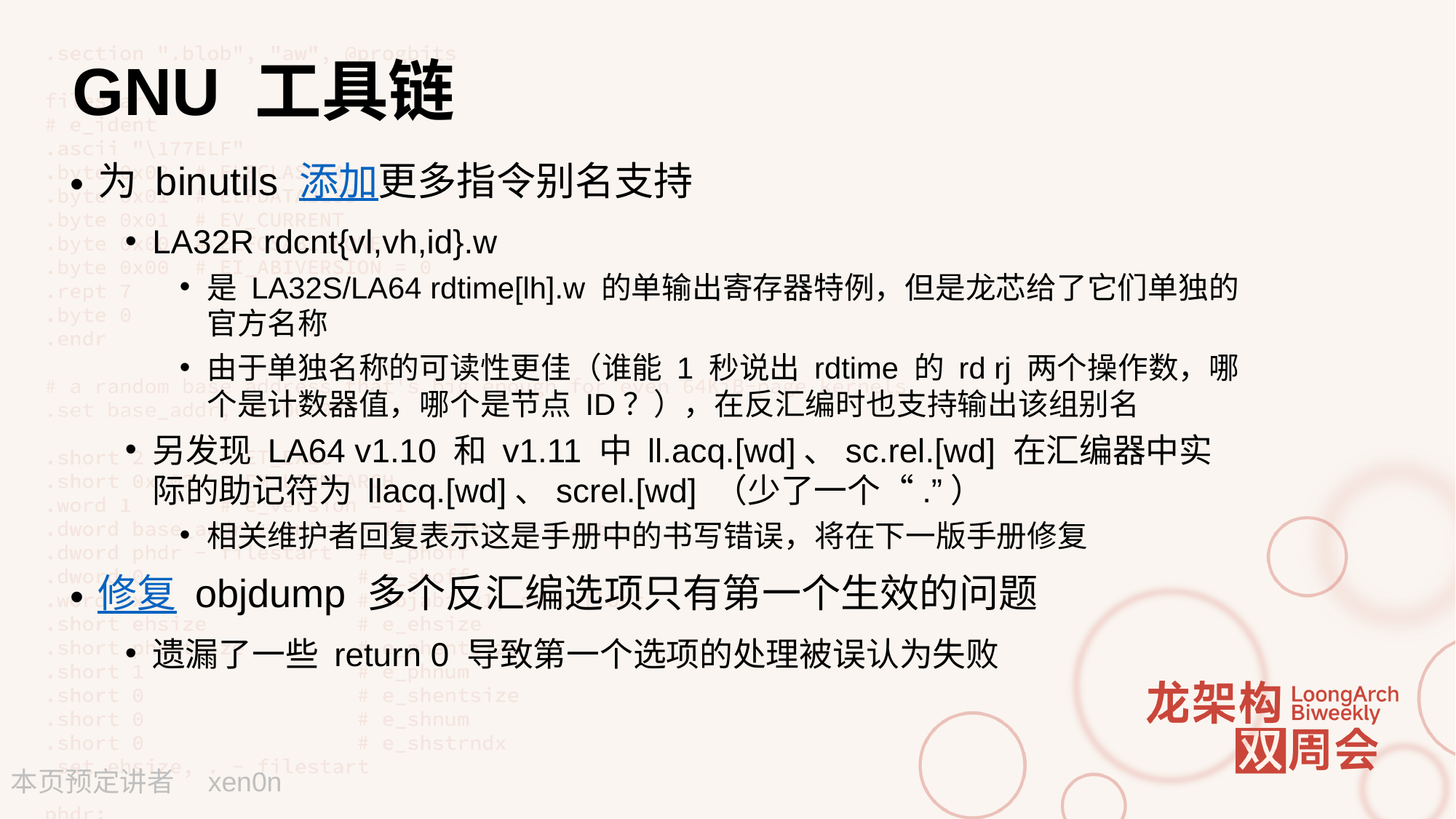

# GNU 工具链
为 binutils 添加更多指令别名支持
LA32R rdcnt{vl,vh,id}.w
是 LA32S/LA64 rdtime[lh].w 的单输出寄存器特例，但是龙芯给了它们单独的官方名称
由于单独名称的可读性更佳（谁能 1 秒说出 rdtime 的 rd rj 两个操作数，哪个是计数器值，哪个是节点 ID？），在反汇编时也支持输出该组别名
另发现 LA64 v1.10 和 v1.11 中 ll.acq.[wd]、sc.rel.[wd] 在汇编器中实际的助记符为 llacq.[wd]、screl.[wd] （少了一个“.”）
相关维护者回复表示这是手册中的书写错误，将在下一版手册修复
修复 objdump 多个反汇编选项只有第一个生效的问题
遗漏了一些 return 0 导致第一个选项的处理被误认为失败
xen0n